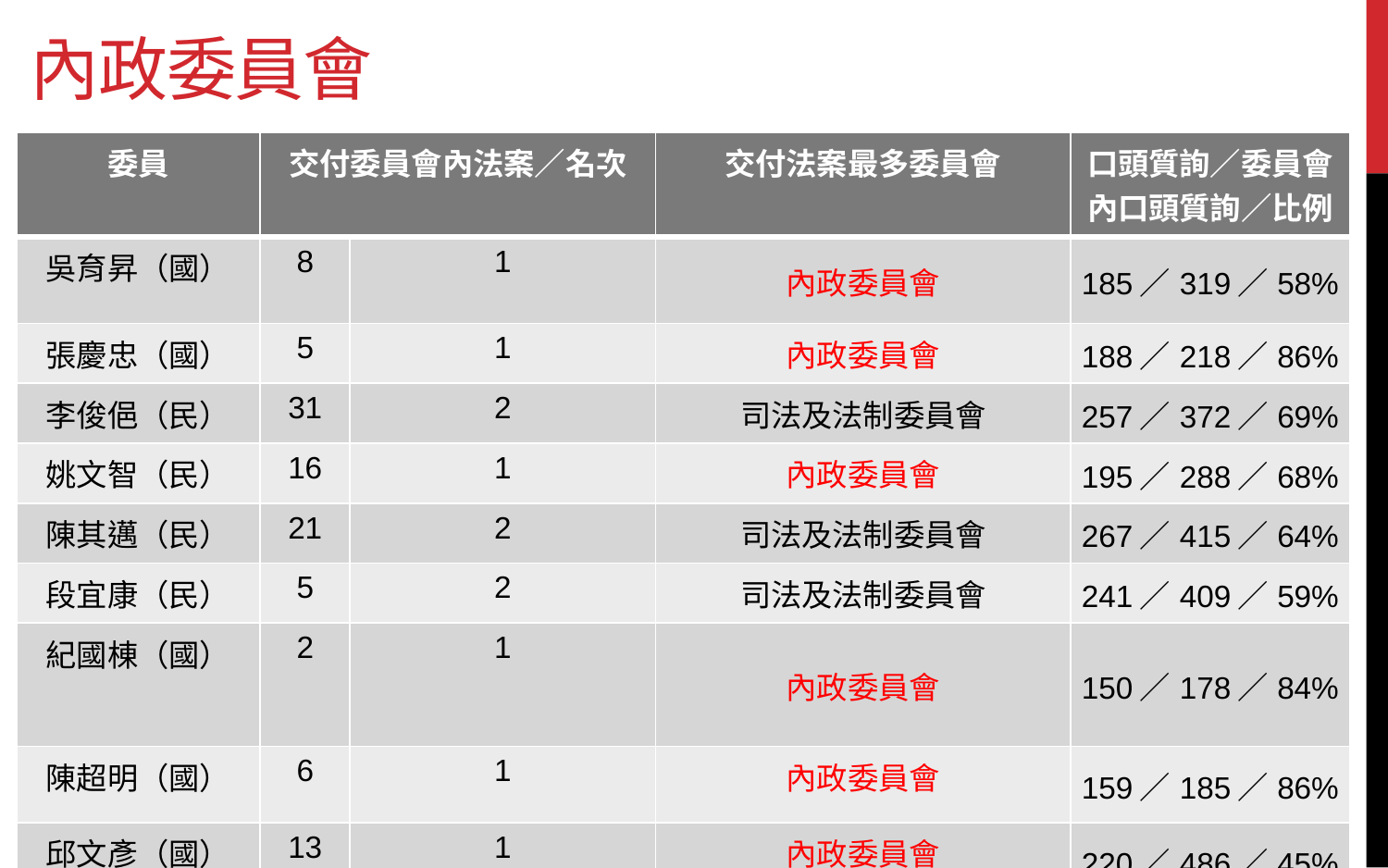

# 內政委員會
| 委員 | 交付委員會內法案／名次 |  | 交付法案最多委員會 | 口頭質詢／委員會內口頭質詢／比例 |
| --- | --- | --- | --- | --- |
| 吳育昇（國） | 8 | 1 | 內政委員會 | 185／319／58% |
| 張慶忠（國） | 5 | 1 | 內政委員會 | 188／218／86% |
| 李俊俋（民） | 31 | 2 | 司法及法制委員會 | 257／372／69% |
| 姚文智（民） | 16 | 1 | 內政委員會 | 195／288／68% |
| 陳其邁（民） | 21 | 2 | 司法及法制委員會 | 267／415／64% |
| 段宜康（民） | 5 | 2 | 司法及法制委員會 | 241／409／59% |
| 紀國棟（國） | 2 | 1 | 內政委員會 | 150／178／84% |
| 陳超明（國） | 6 | 1 | 內政委員會 | 159／185／86% |
| 邱文彥（國） | 13 | 1 | 內政委員會 | 220／486／45% |